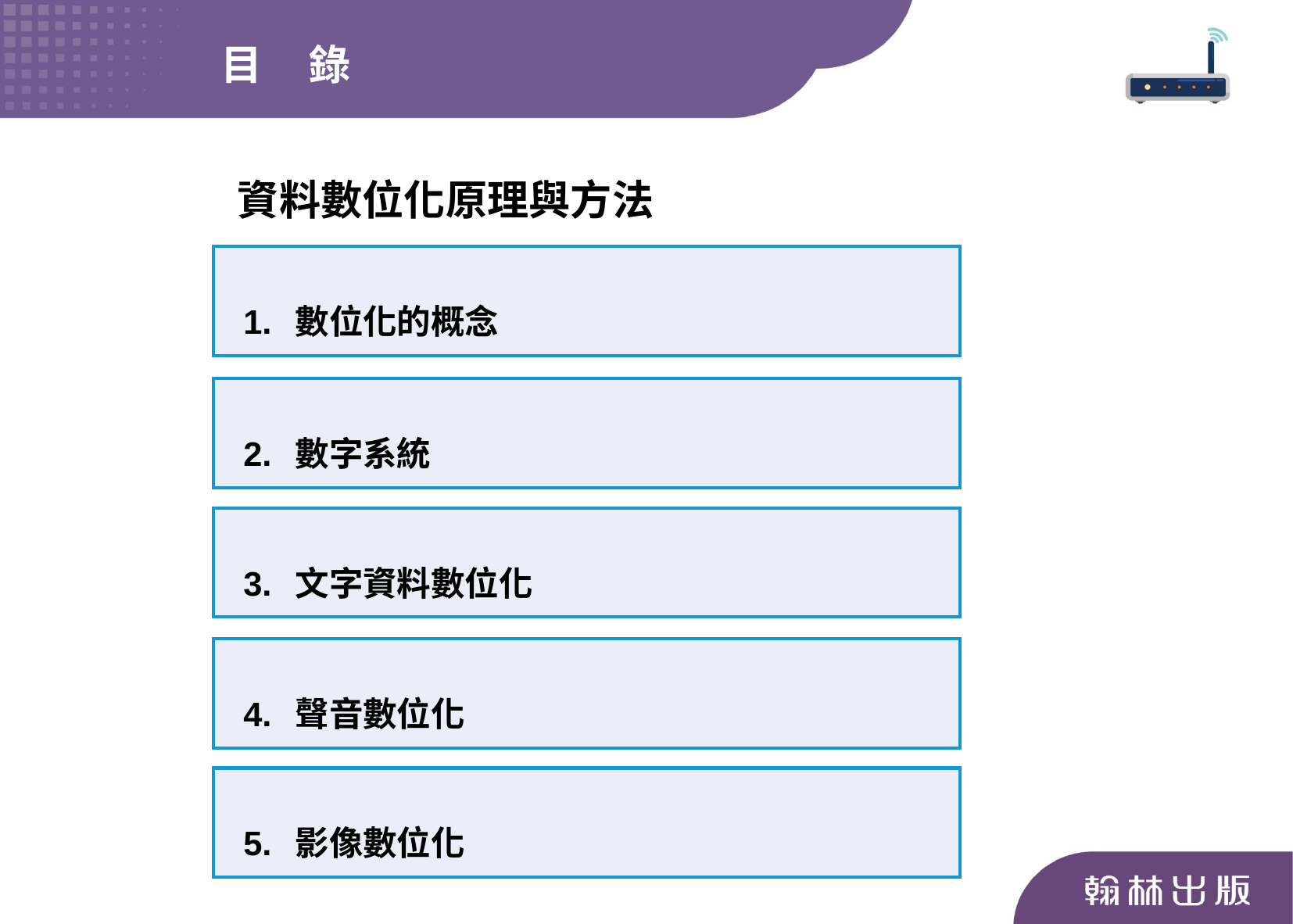

目     錄
 資料數位化原理與方法
  1. 數位化的概念
  2. 數字系統
  3. 文字資料數位化
  4. 聲音數位化
  5. 影像數位化